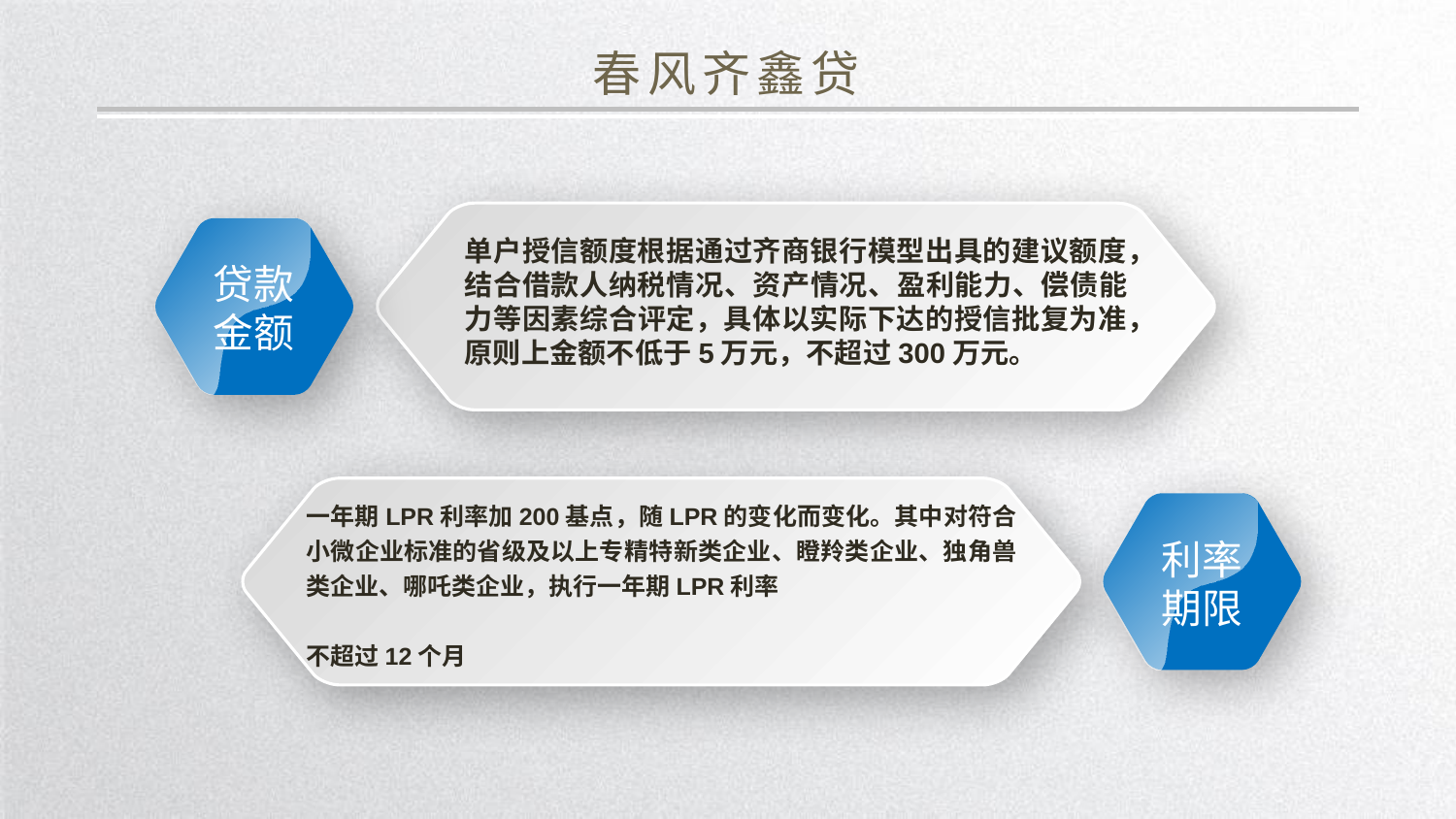

春风齐鑫贷

贷款
金额
单户授信额度根据通过齐商银行模型出具的建议额度，结合借款人纳税情况、资产情况、盈利能力、偿债能力等因素综合评定，具体以实际下达的授信批复为准，原则上金额不低于5万元，不超过300万元。

利率
期限
一年期LPR利率加200基点，随LPR的变化而变化。其中对符合小微企业标准的省级及以上专精特新类企业、瞪羚类企业、独角兽类企业、哪吒类企业，执行一年期LPR利率

不超过12个月